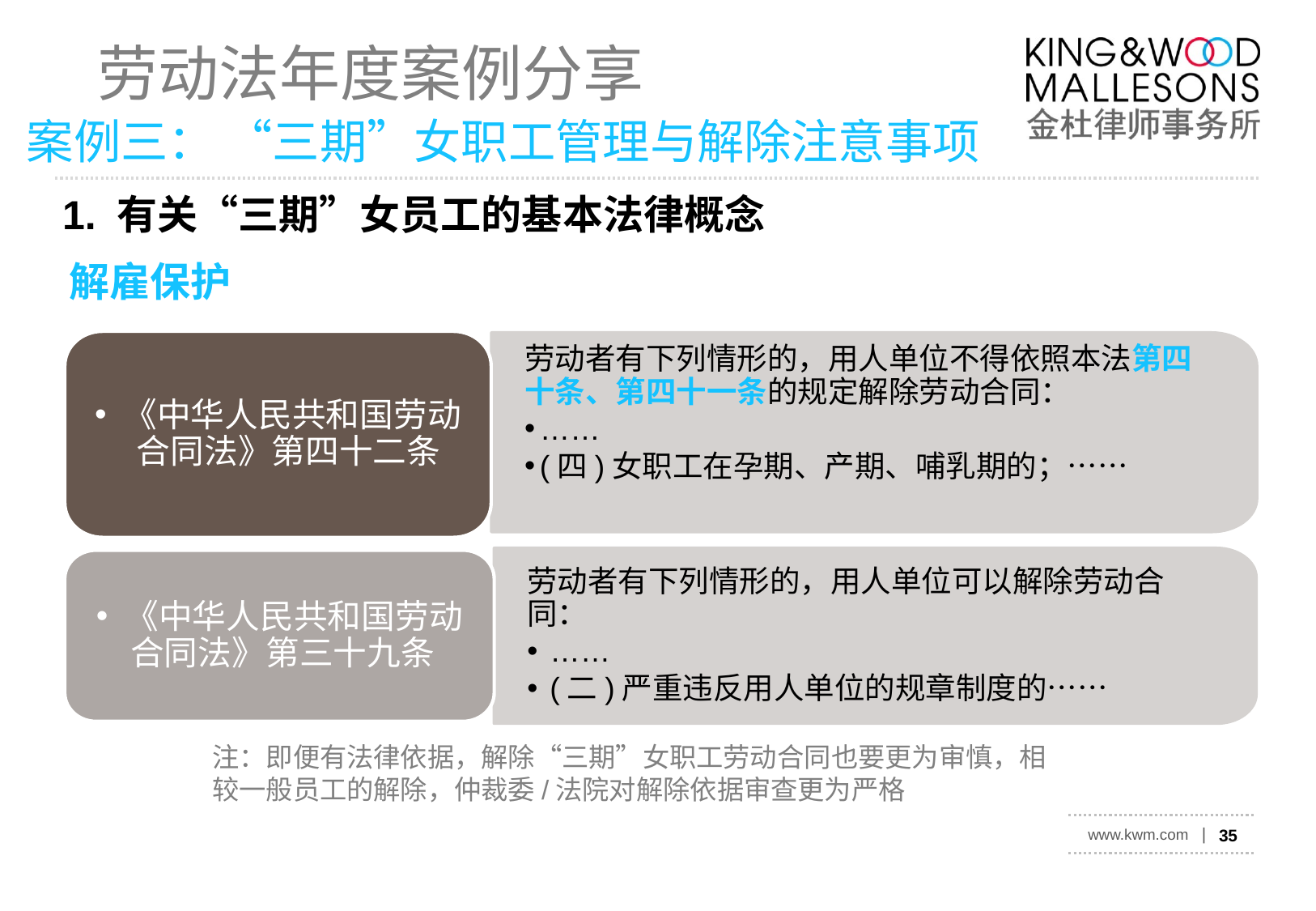

1. 有关“三期”女员工的基本法律概念
解雇保护
《中华人民共和国劳动合同法》第四十二条
劳动者有下列情形的，用人单位不得依照本法第四十条、第四十一条的规定解除劳动合同：
……
(四)女职工在孕期、产期、哺乳期的；……

劳动者有下列情形的，用人单位可以解除劳动合同：
……
(二)严重违反用人单位的规章制度的……
《中华人民共和国劳动合同法》第三十九条
注：即便有法律依据，解除“三期”女职工劳动合同也要更为审慎，相较一般员工的解除，仲裁委/法院对解除依据审查更为严格
35